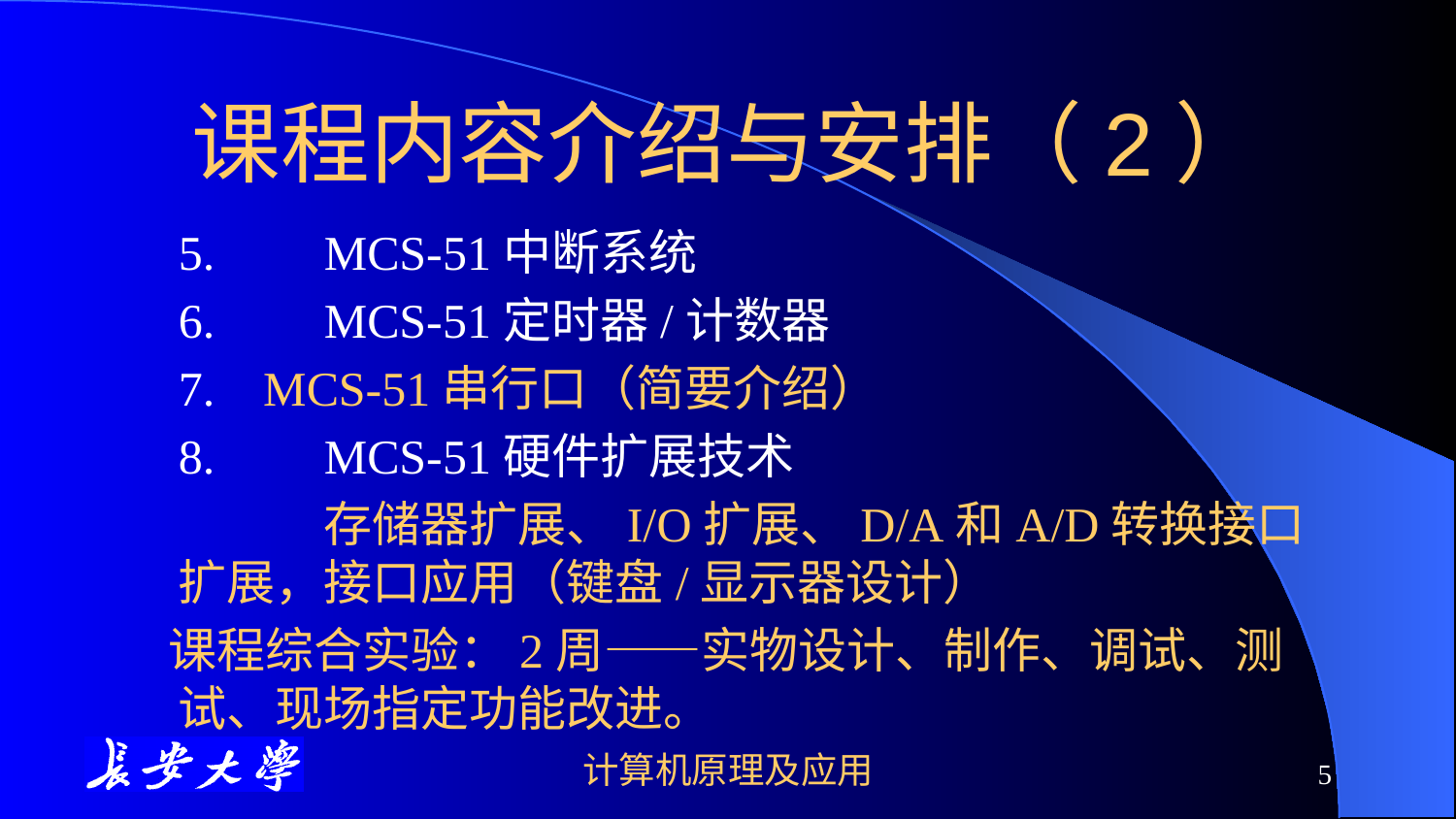

# 课程内容介绍与安排（2）
	5.	MCS-51中断系统
	6.	MCS-51定时器/计数器
	7.    MCS-51串行口（简要介绍）
	8.	MCS-51硬件扩展技术
		存储器扩展、I/O扩展、D/A和A/D转换接口扩展，接口应用（键盘/显示器设计）
   课程综合实验：2周——实物设计、制作、调试、测试、现场指定功能改进。
计算机原理及应用
5